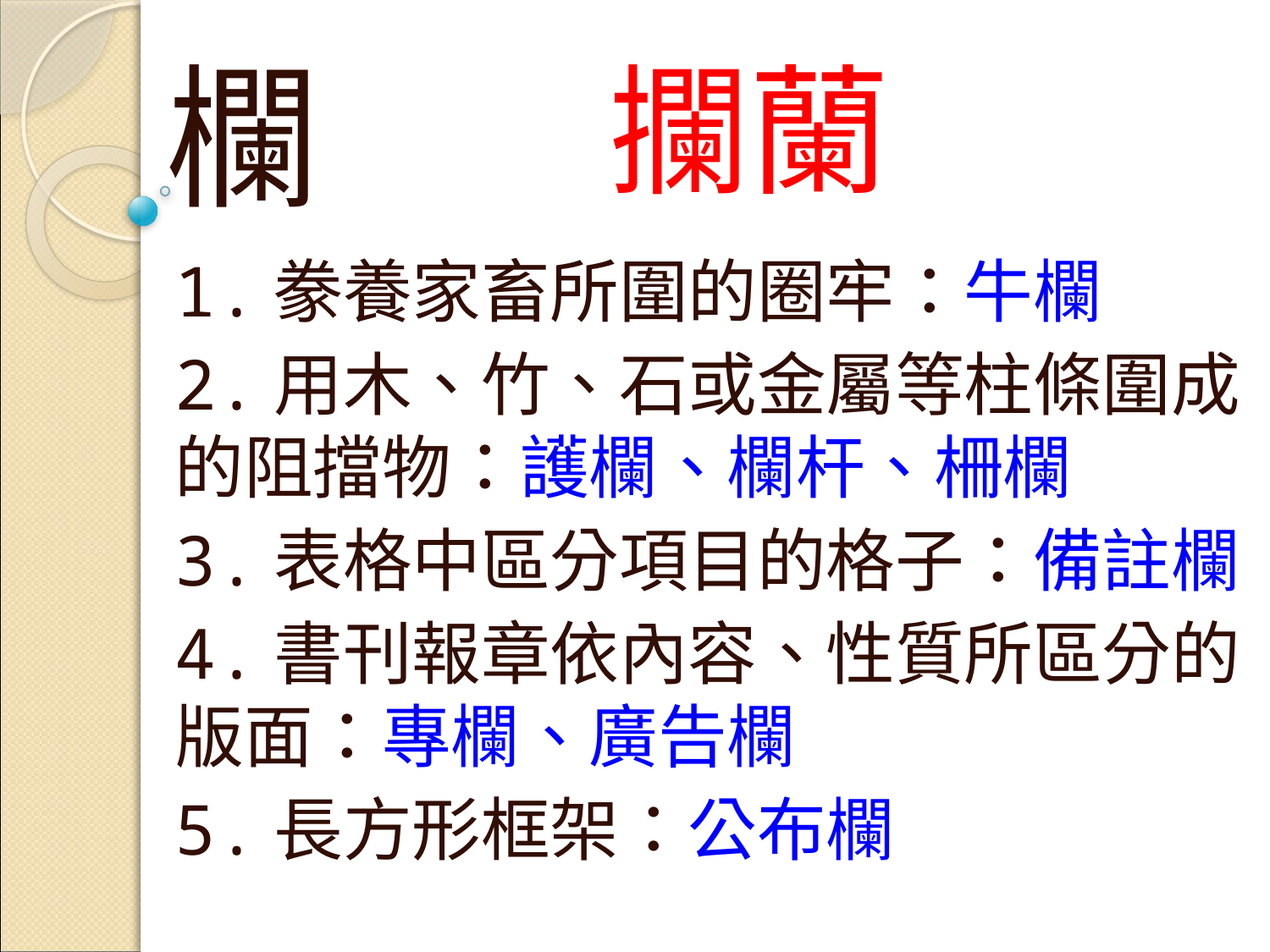

欄
# 攔蘭
1.豢養家畜所圍的圈牢：牛欄
2.用木、竹、石或金屬等柱條圍成的阻擋物：護欄、欄杆、柵欄
3.表格中區分項目的格子：備註欄
4.書刊報章依內容、性質所區分的版面：專欄、廣告欄
5.長方形框架：公布欄